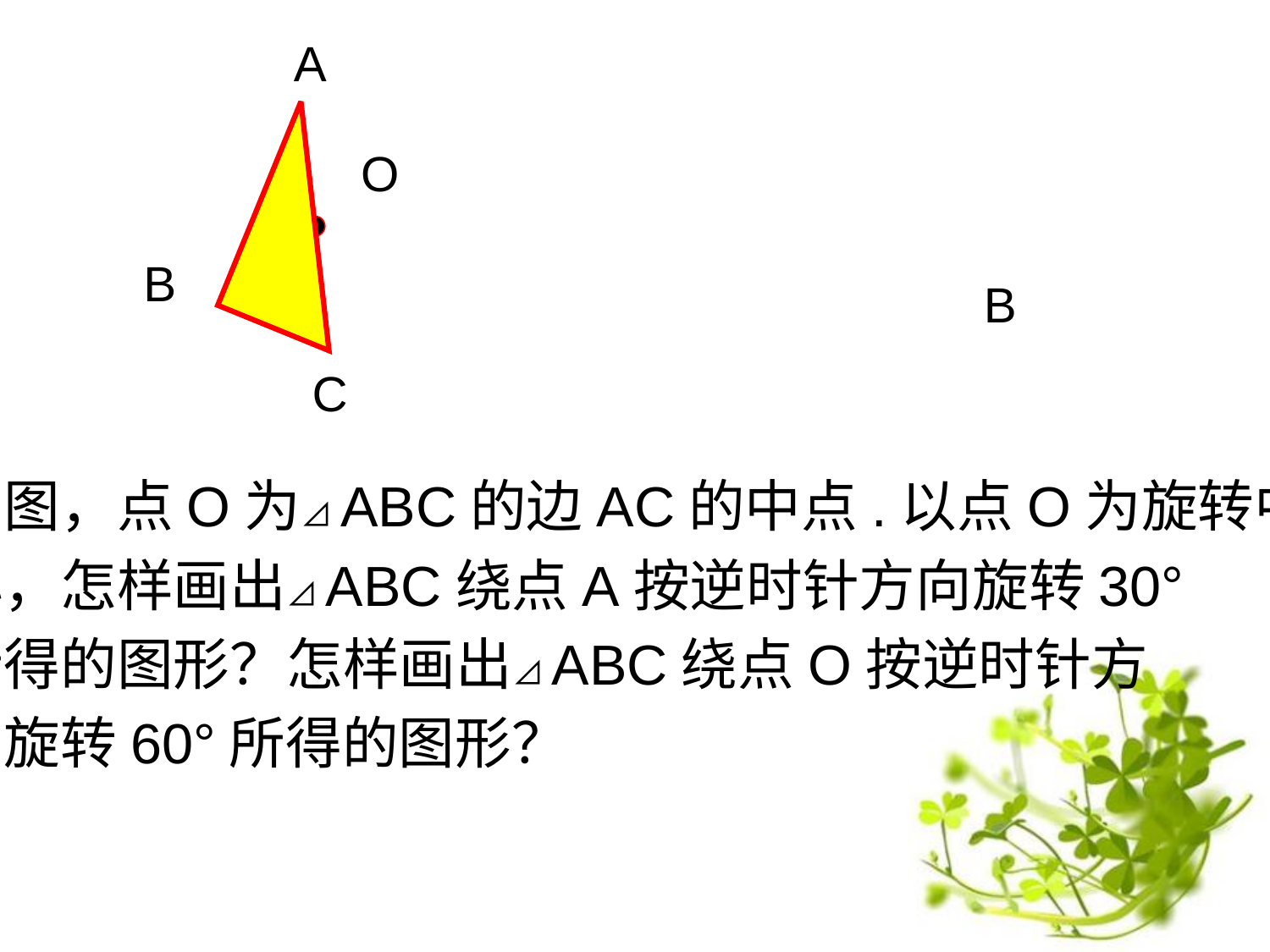

A

O

B
B
C
如图，点O为⊿ABC的边AC的中点.以点O为旋转中
心，怎样画出⊿ABC绕点A按逆时针方向旋转30°
所得的图形？怎样画出⊿ABC绕点O按逆时针方
向旋转60°所得的图形？